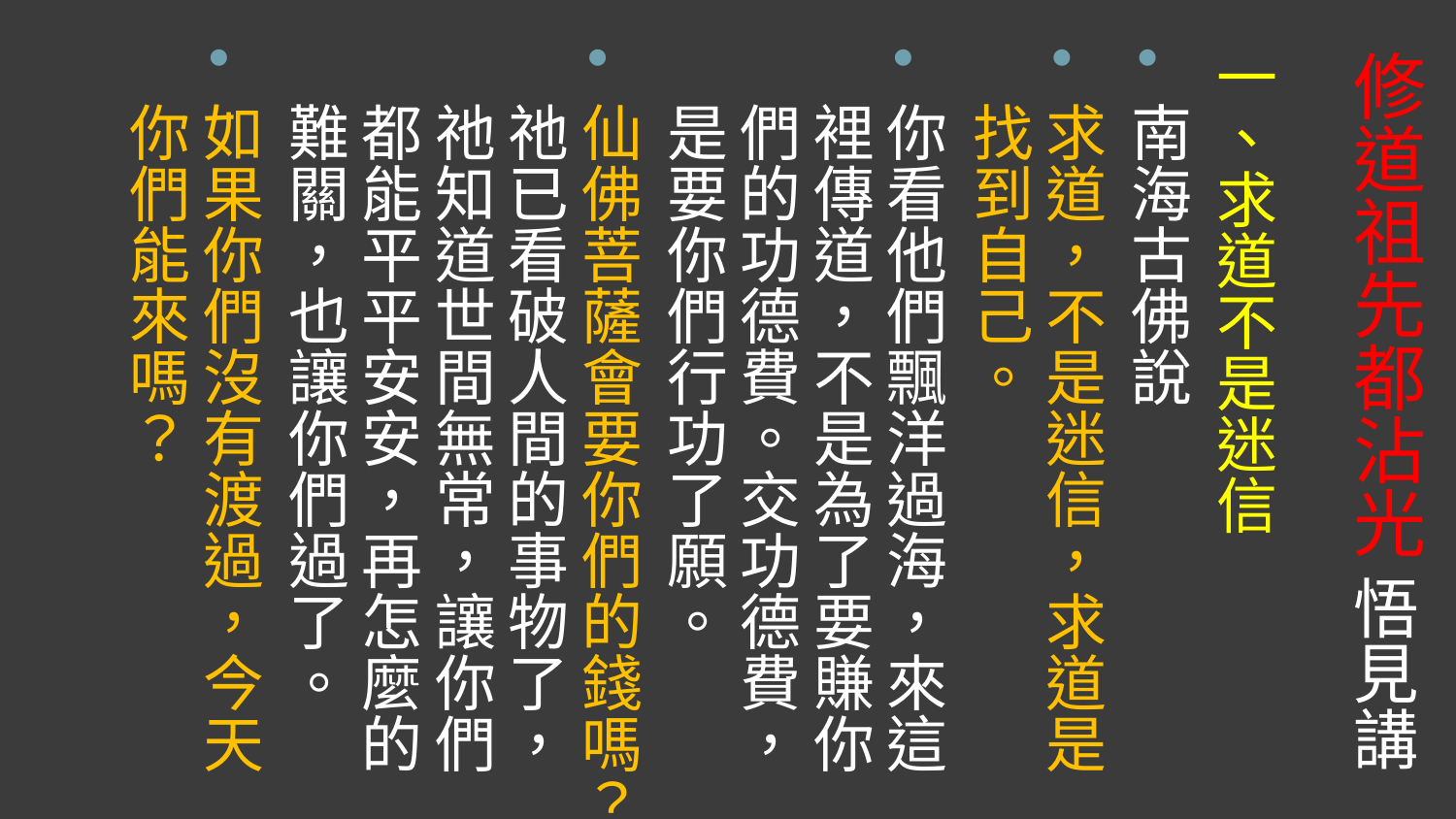

一、求道不是迷信
南海古佛說
求道，不是迷信，求道是找到自己。
你看他們飄洋過海，來這裡傳道，不是為了要賺你們的功德費。交功德費，是要你們行功了願。
仙佛菩薩會要你們的錢嗎？祂已看破人間的事物了，祂知道世間無常，讓你們都能平平安安，再怎麼的難關，也讓你們過了。
如果你們沒有渡過，今天你們能來嗎？

# 修道祖先都沾光 悟見講